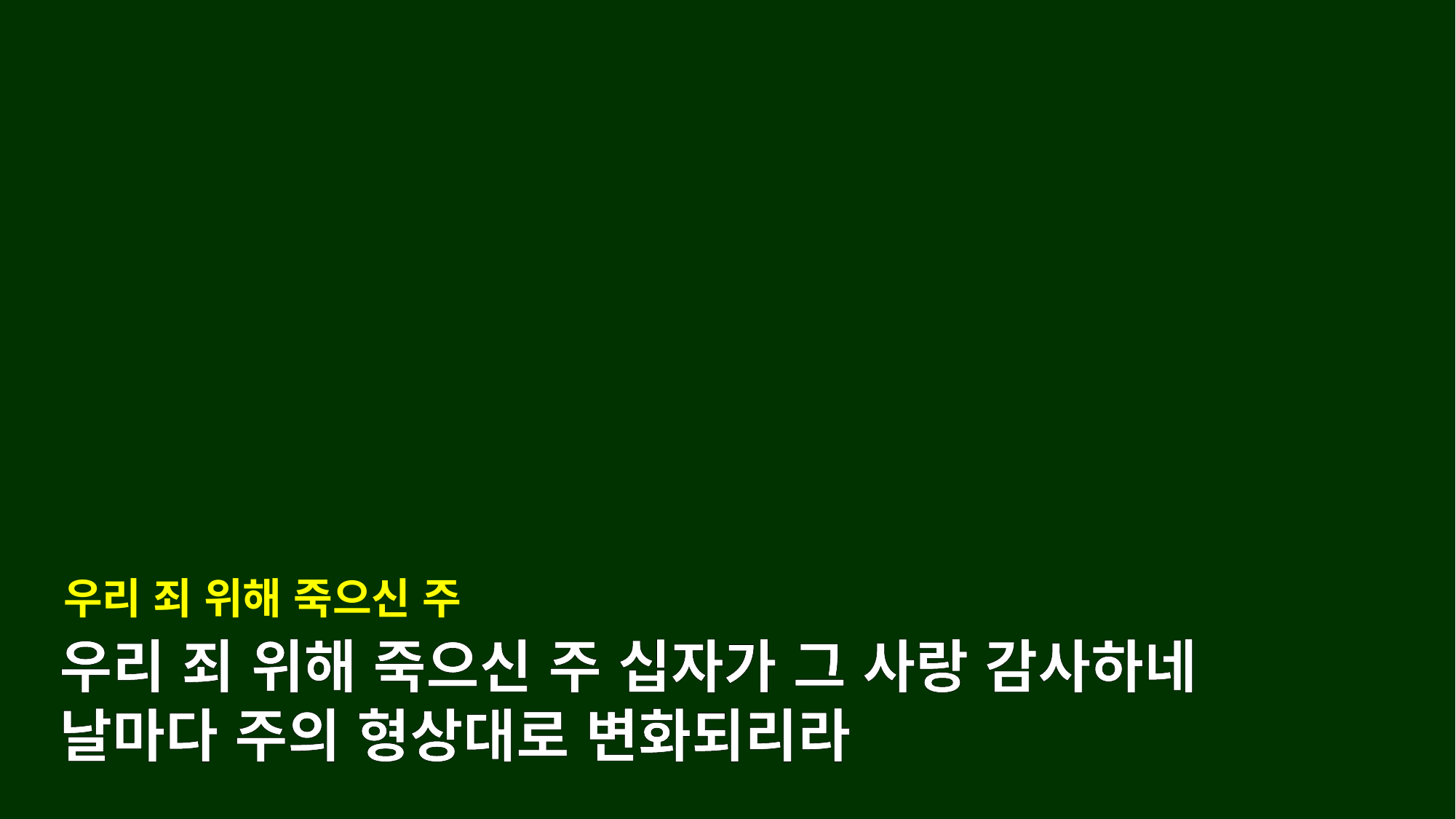

우리 죄 위해 죽으신 주
우리 죄 위해 죽으신 주 십자가 그 사랑 감사하네
날마다 주의 형상대로 변화되리라